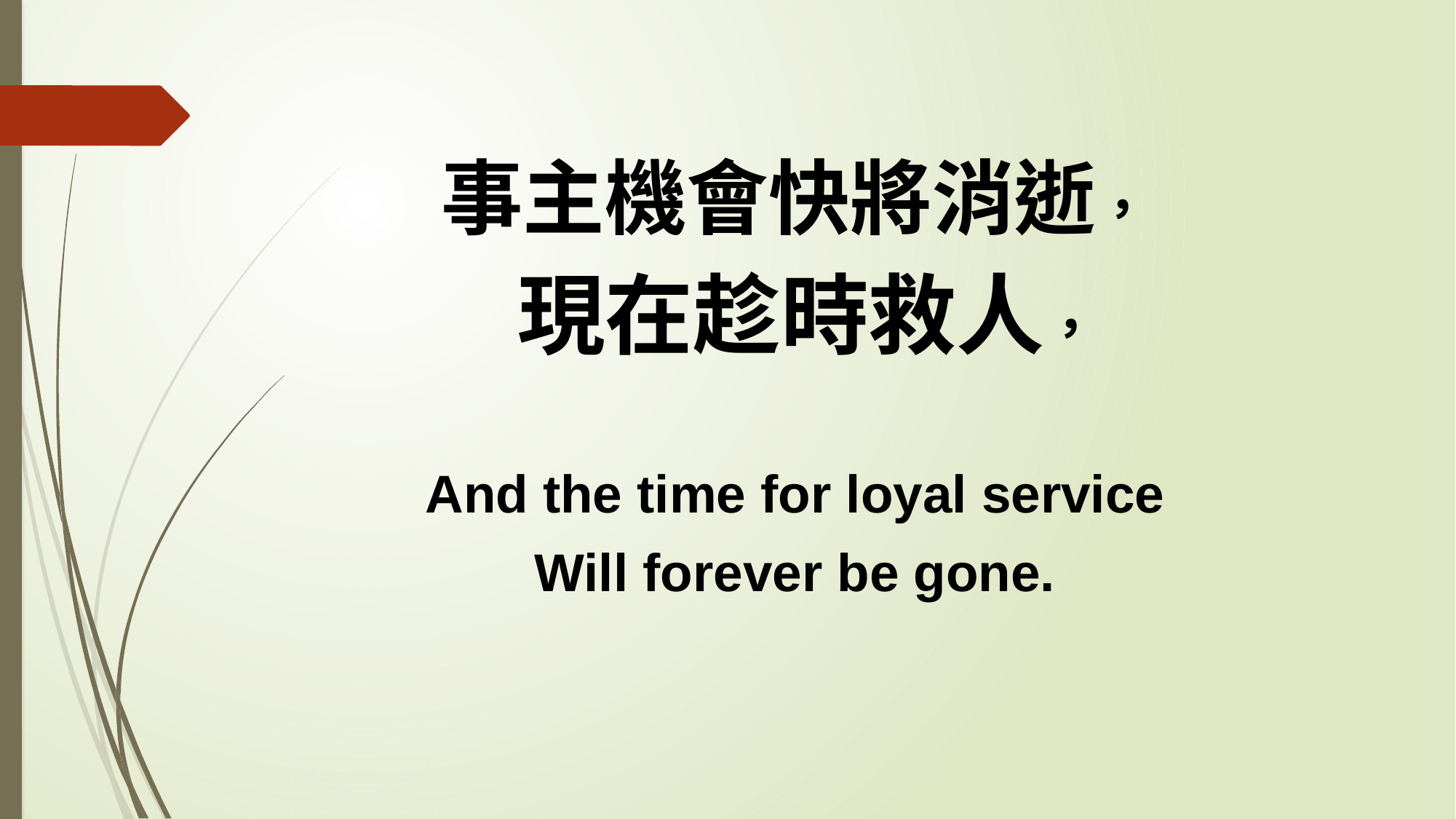

事主機會快將消逝，
 現在趁時救人，

And the time for loyal service
Will forever be gone.